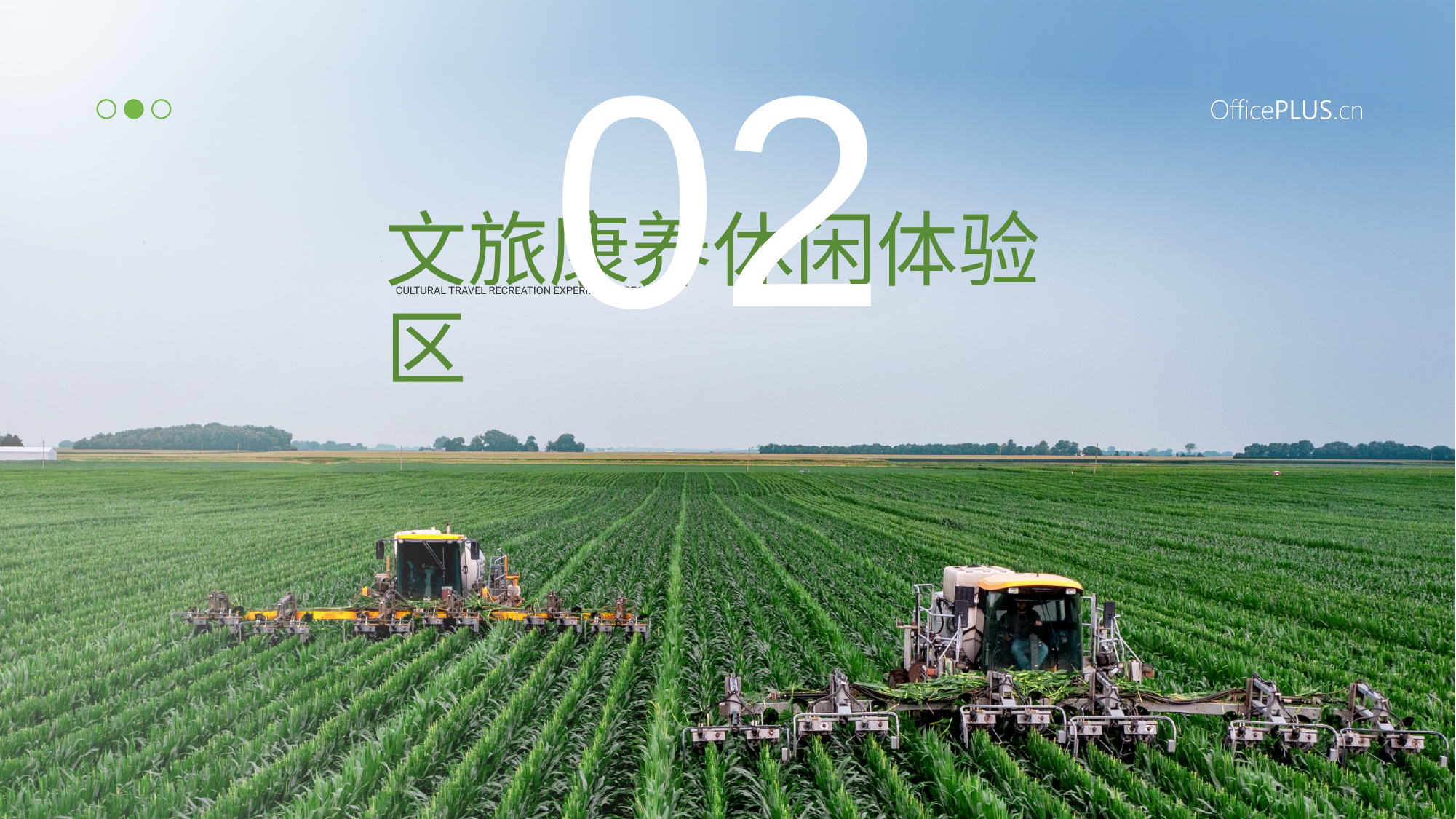

02

文旅康养休闲体验区
CULTURAL TRAVEL RECREATION EXPERIENCE AREA